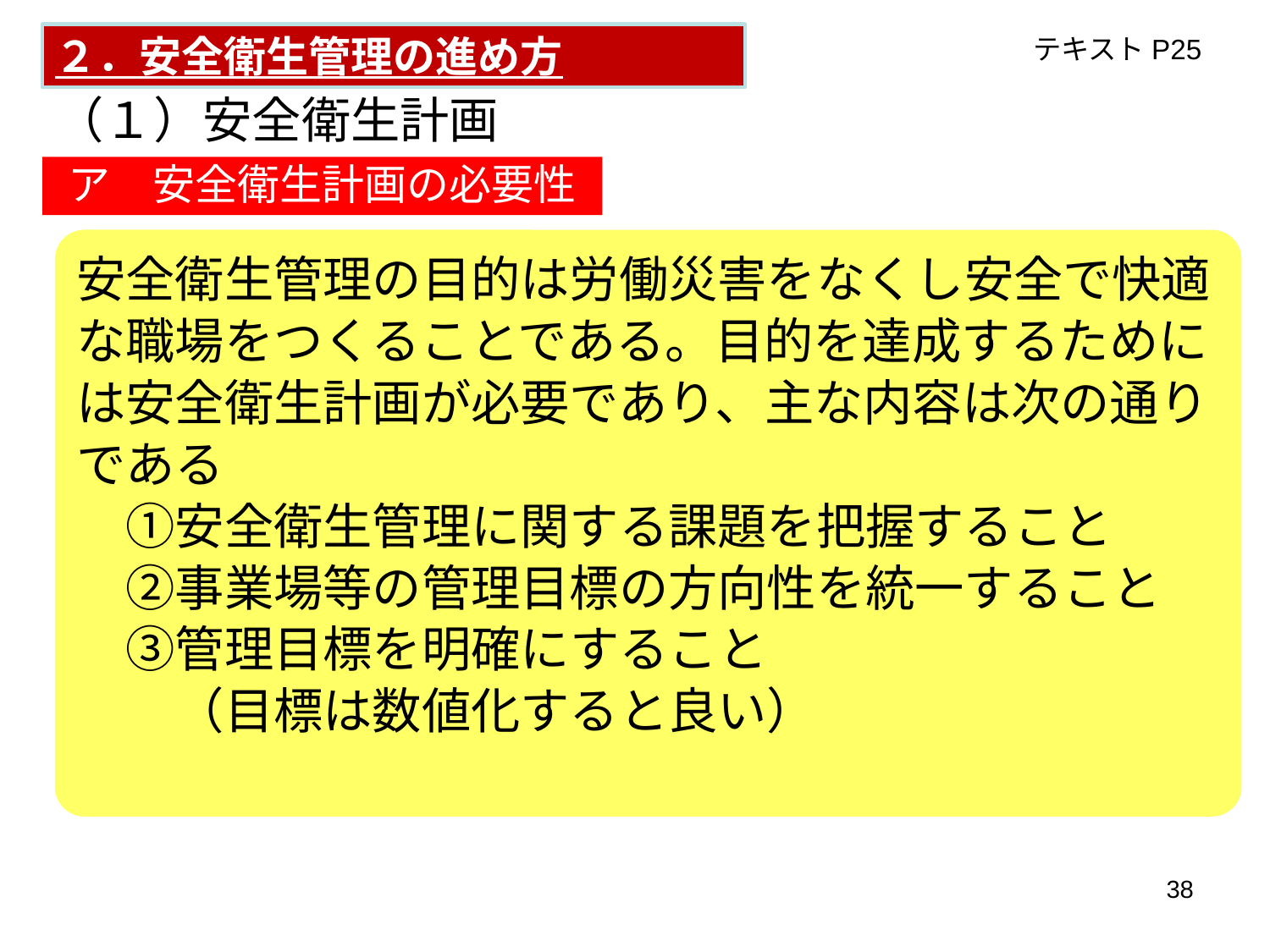

２．安全衛生管理の進め方
テキストP25
（１）安全衛生計画
ア　安全衛生計画の必要性

安全衛生管理の目的は労働災害をなくし安全で快適
な職場をつくることである。目的を達成するために
は安全衛生計画が必要であり、主な内容は次の通り
である
　①安全衛生管理に関する課題を把握すること
　②事業場等の管理目標の方向性を統一すること
　③管理目標を明確にすること
　　（目標は数値化すると良い）

38